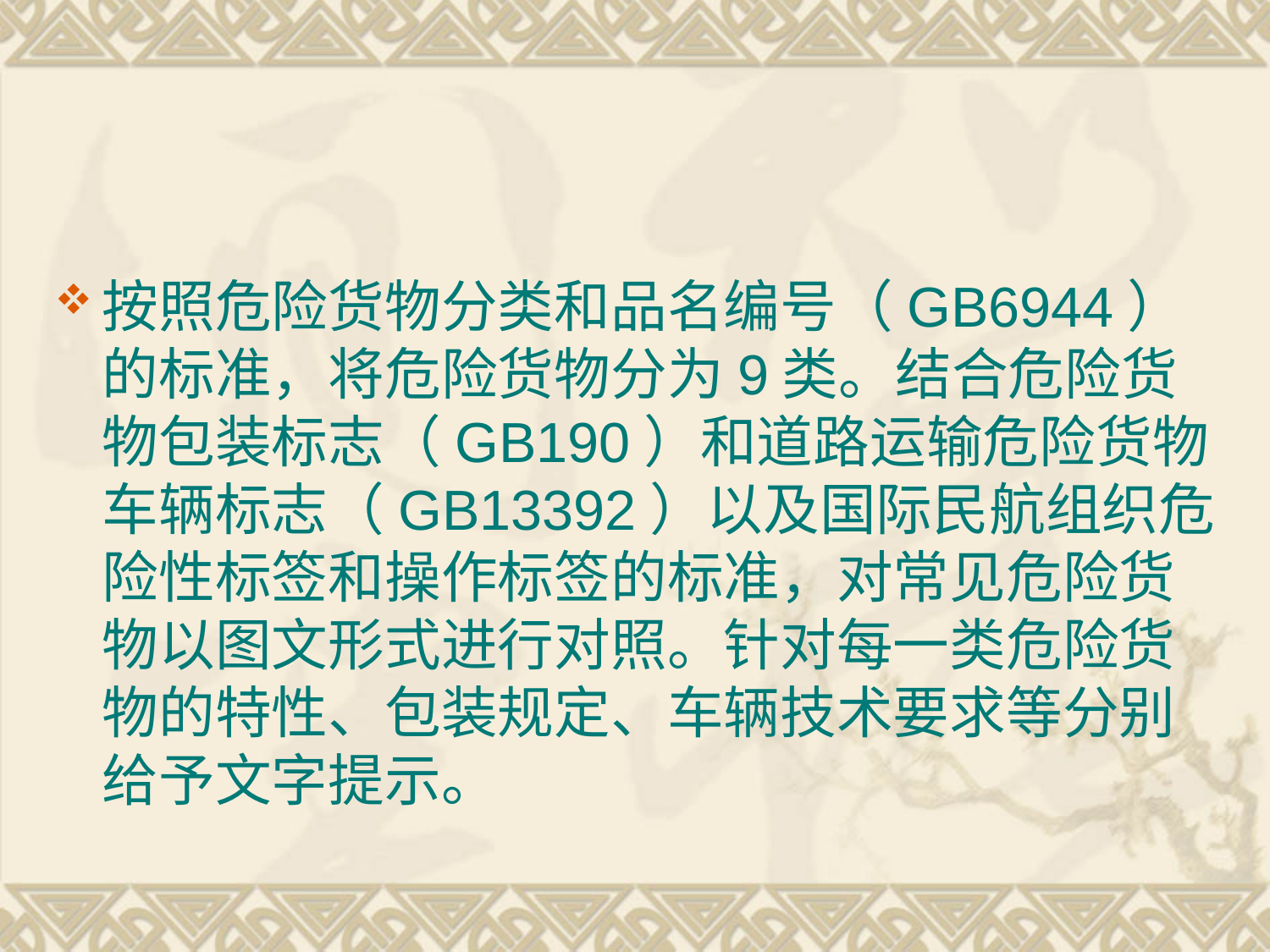

#
按照危险货物分类和品名编号（GB6944）的标准，将危险货物分为9类。结合危险货物包装标志（GB190）和道路运输危险货物车辆标志（GB13392）以及国际民航组织危险性标签和操作标签的标准，对常见危险货物以图文形式进行对照。针对每一类危险货物的特性、包装规定、车辆技术要求等分别给予文字提示。